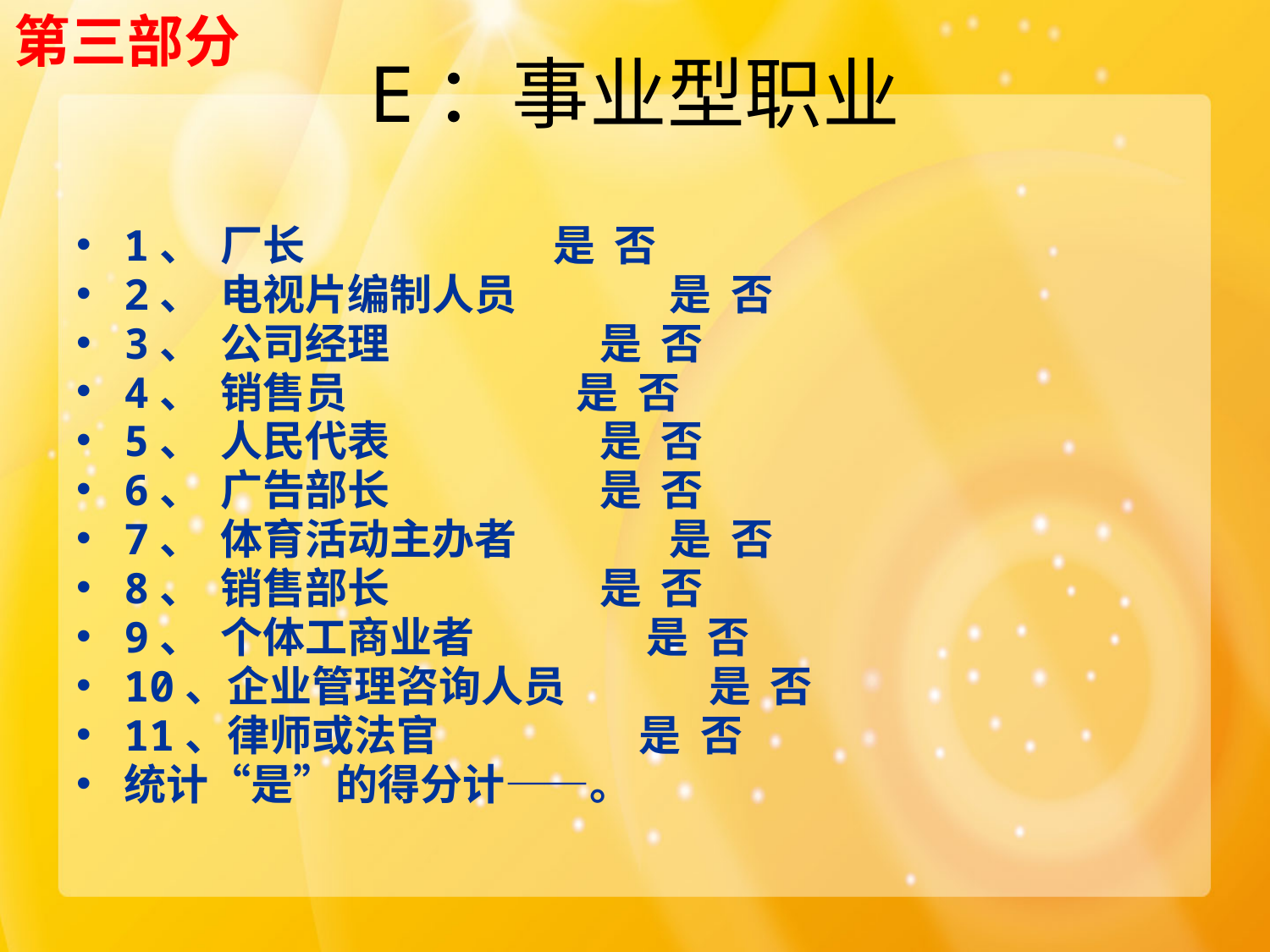

第三部分
# E：事业型职业
1、  厂长                          是  否
2、  电视片编制人员                是  否
3、  公司经理                      是  否
4、  销售员                        是  否
5、  人民代表                      是  否
6、  广告部长                      是  否
7、  体育活动主办者                是  否
8、  销售部长                      是  否
9、  个体工商业者                  是  否
10、企业管理咨询人员               是  否
11、律师或法官                     是  否
统计“是”的得分计——。